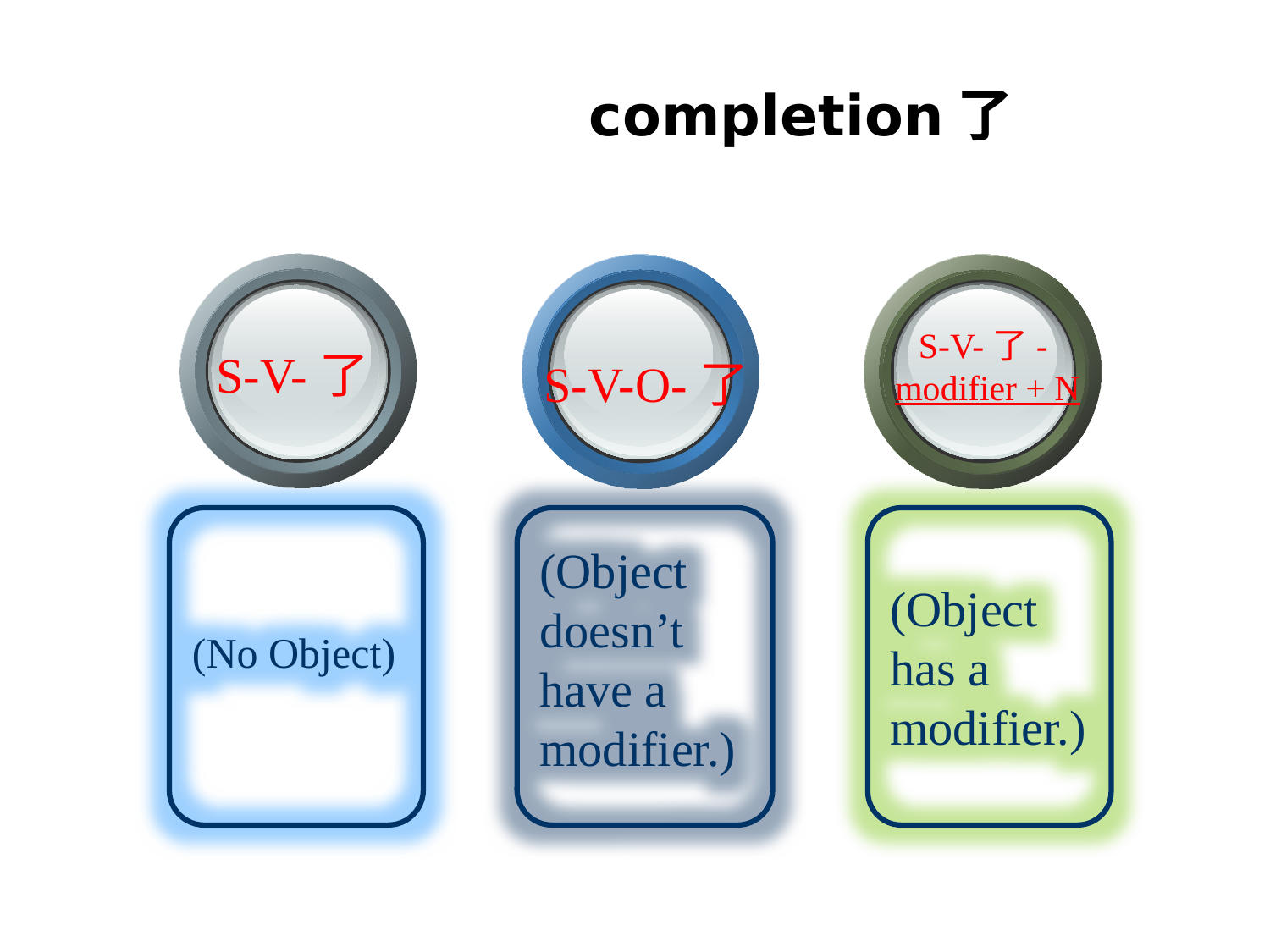

# completion了

S-V-了-
 modifier + N
S-V-了
S-V-O-了
(No Object)
(Object doesn’t have a modifier.)
(Object has a modifier.)